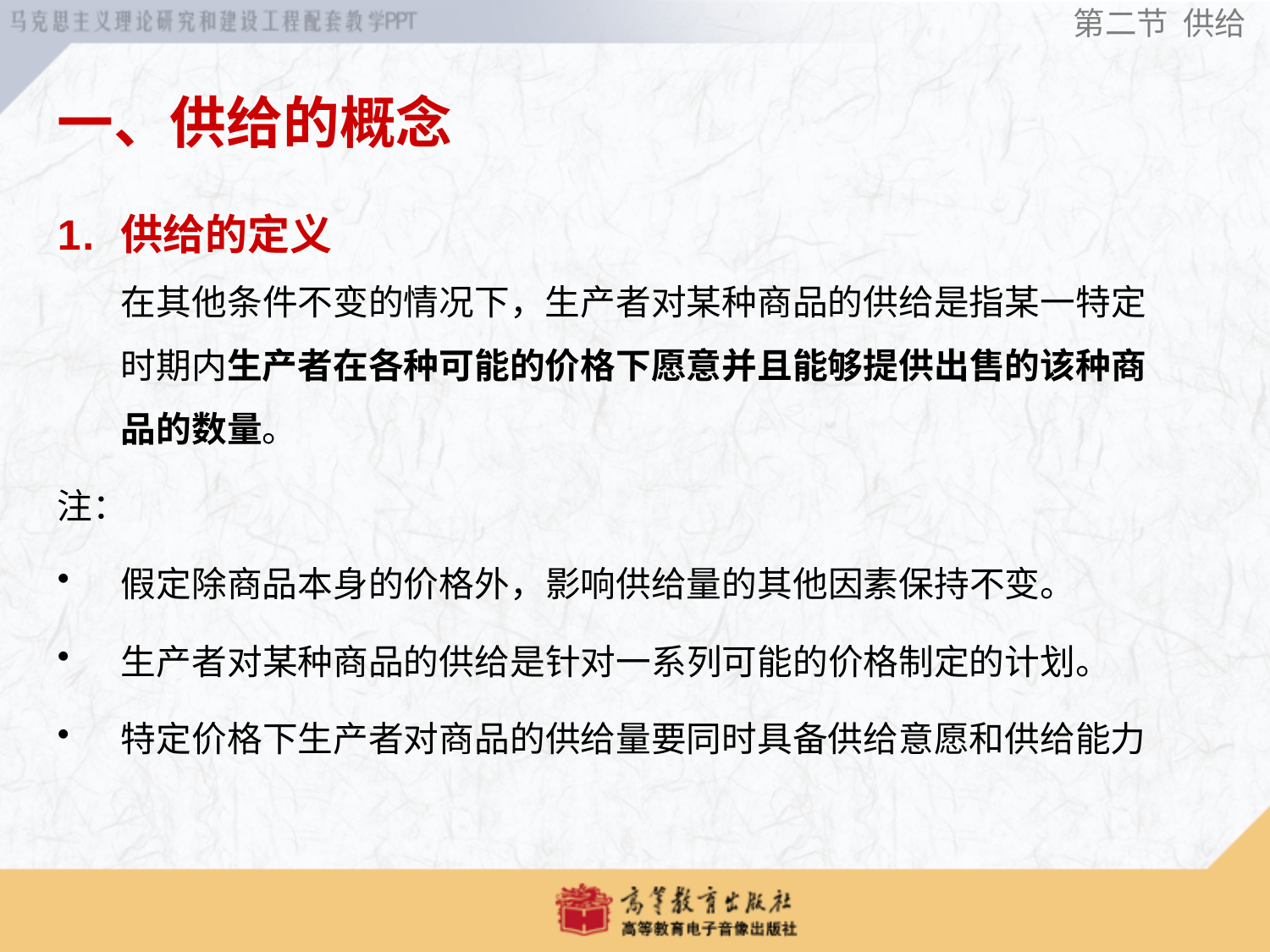

第二节  供给
一、供给的概念
# 供给的定义 在其他条件不变的情况下，生产者对某种商品的供给是指某一特定时期内生产者在各种可能的价格下愿意并且能够提供出售的该种商品的数量。
注：
假定除商品本身的价格外，影响供给量的其他因素保持不变。
生产者对某种商品的供给是针对一系列可能的价格制定的计划。
特定价格下生产者对商品的供给量要同时具备供给意愿和供给能力